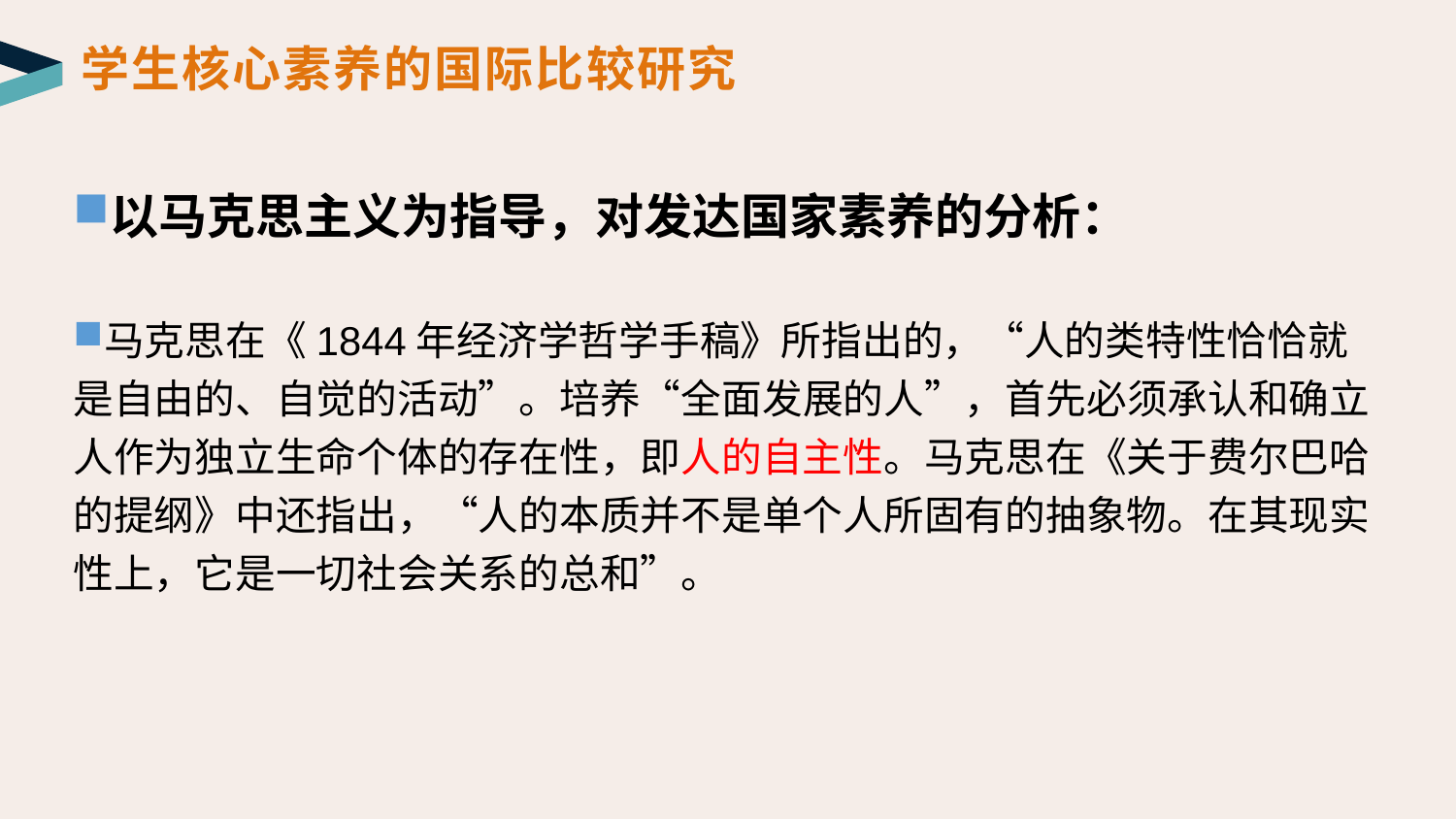

学生核心素养的国际比较研究

以马克思主义为指导，对发达国家素养的分析：

马克思在《1844年经济学哲学手稿》所指出的，“人的类特性恰恰就是自由的、自觉的活动”。培养“全面发展的人”，首先必须承认和确立人作为独立生命个体的存在性，即人的自主性。马克思在《关于费尔巴哈的提纲》中还指出，“人的本质并不是单个人所固有的抽象物。在其现实性上，它是一切社会关系的总和”。